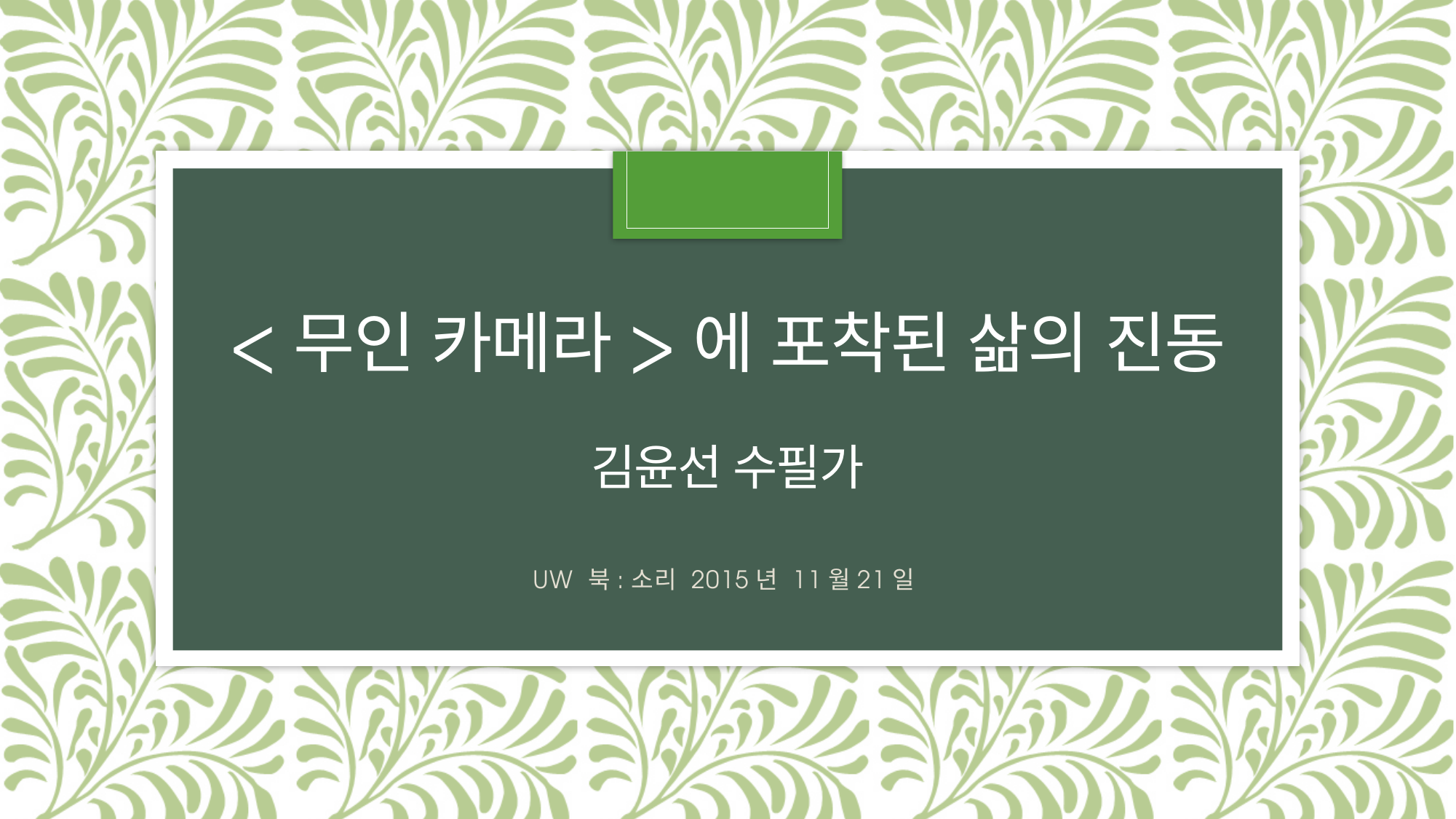

# <무인 카메라>에 포착된 삶의 진동 김윤선 수필가
UW 북:소리 2015년 11월21일